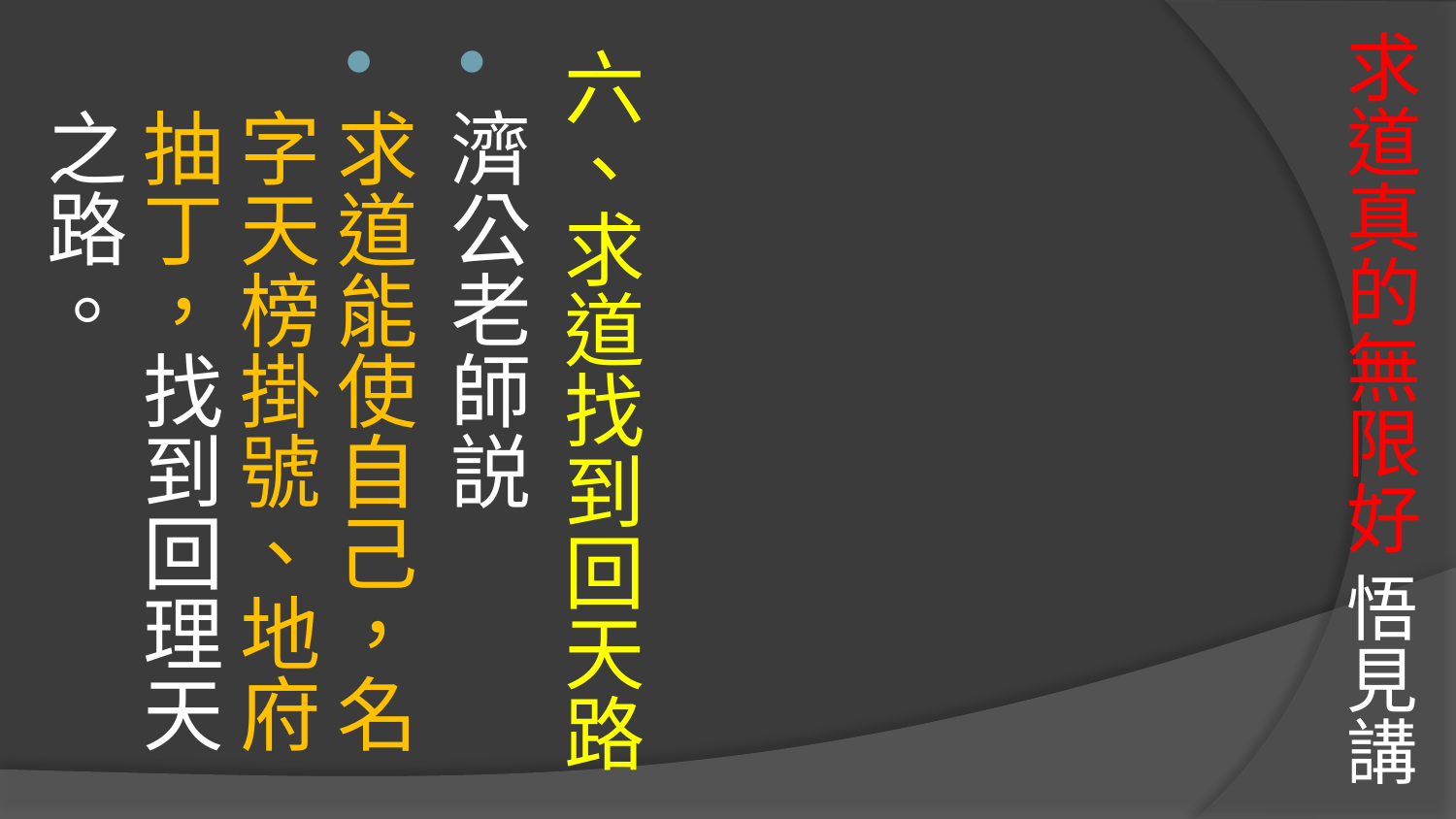

# 求道真的無限好 悟見講
六、求道找到回天路
濟公老師説
求道能使自己，名字天榜掛號、地府抽丁，找到回理天之路。